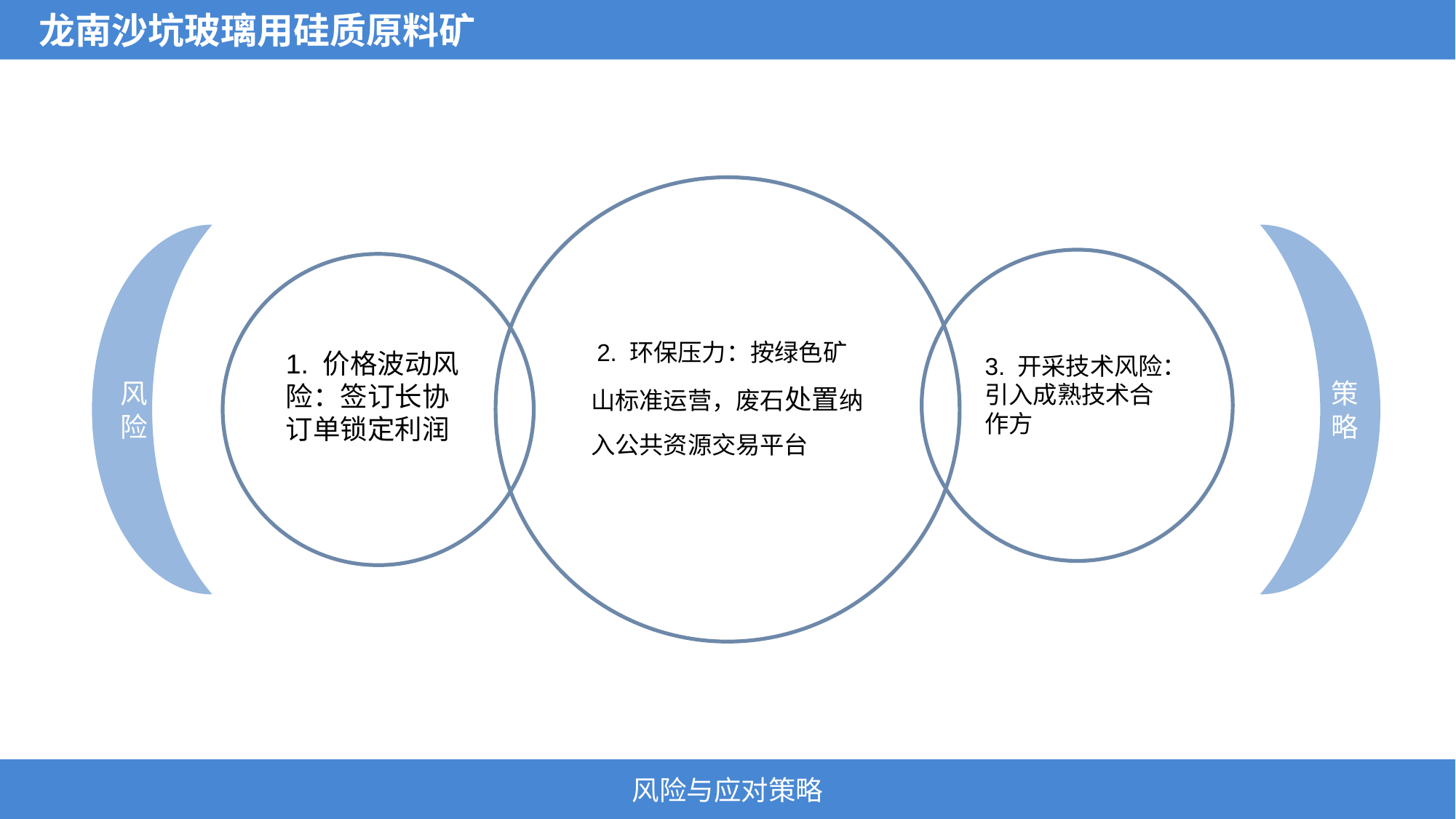

龙南沙坑玻璃用硅质原料矿

风险
策略

 2. 环保压力：按绿色矿山标准运营，废石处置纳入公共资源交易平台
1. 价格波动风险：签订长协订单锁定利润
3. 开采技术风险：引入成熟技术合作方
风险与应对策略